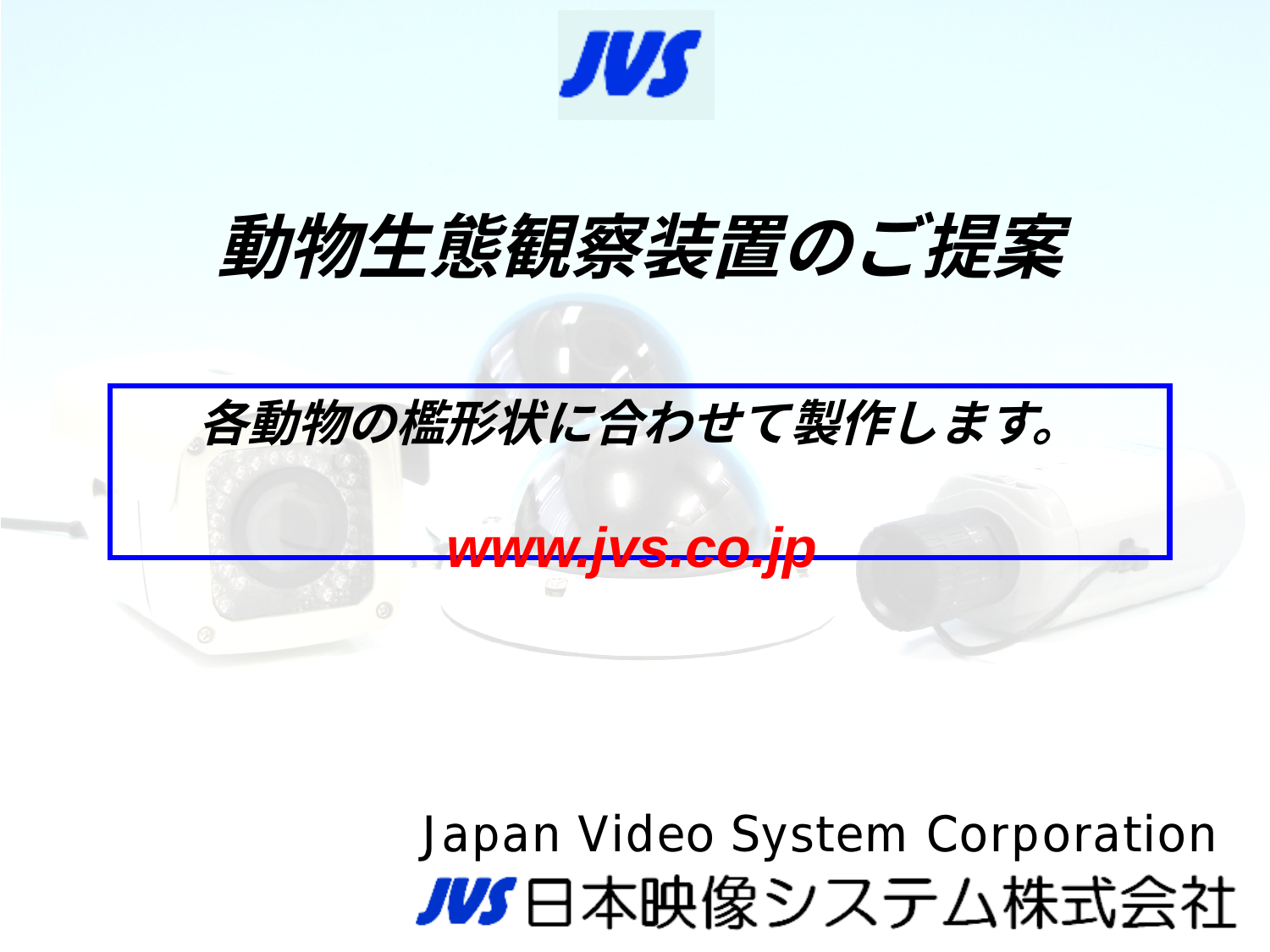

動物生態観察装置のご提案
# 各動物の檻形状に合わせて製作します。
www.jvs.co.jp
Japan Video System Corporation